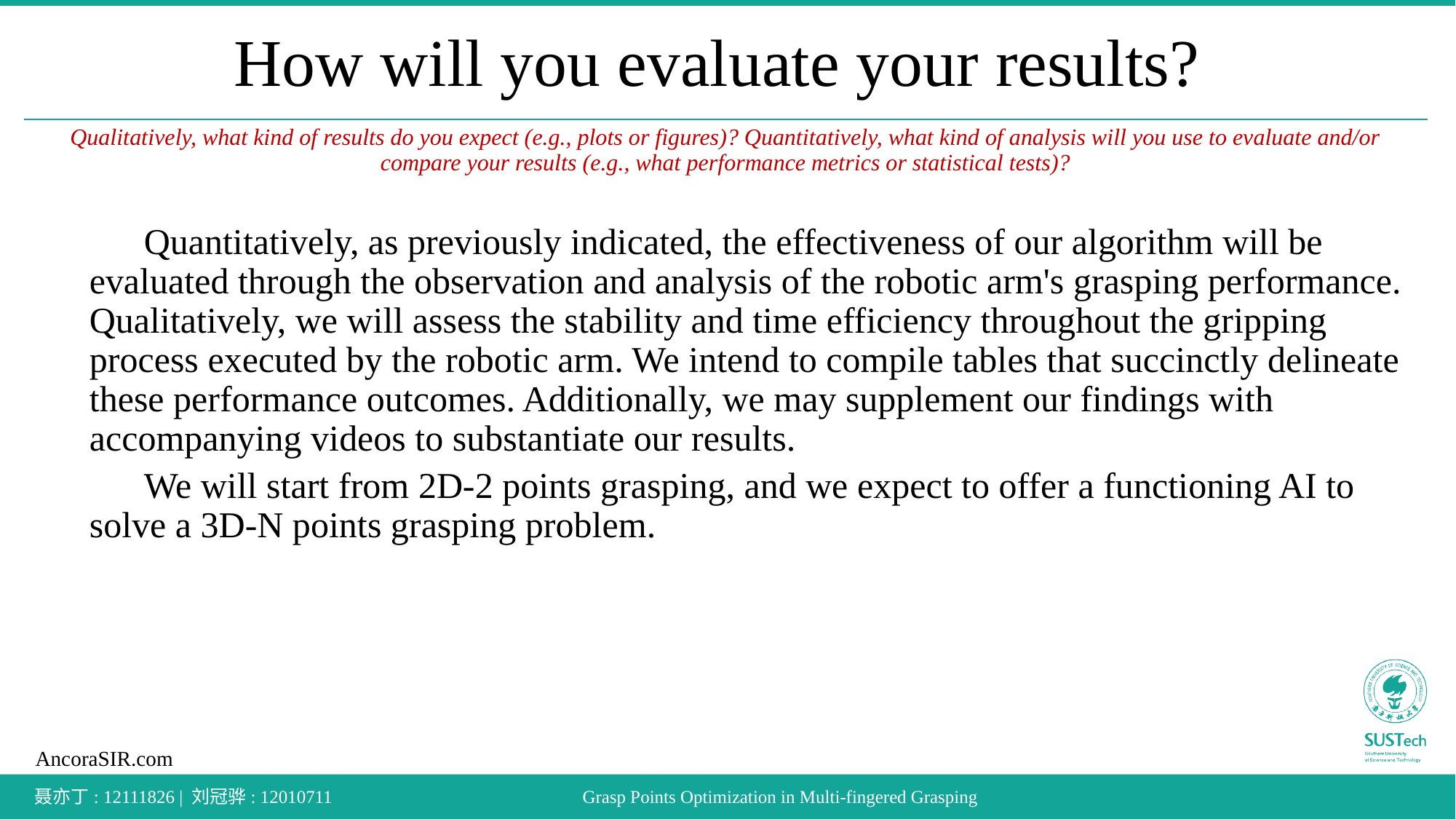

# How will you evaluate your results?
Qualitatively, what kind of results do you expect (e.g., plots or figures)? Quantitatively, what kind of analysis will you use to evaluate and/or compare your results (e.g., what performance metrics or statistical tests)?
Quantitatively, as previously indicated, the effectiveness of our algorithm will be evaluated through the observation and analysis of the robotic arm's grasping performance. Qualitatively, we will assess the stability and time efficiency throughout the gripping process executed by the robotic arm. We intend to compile tables that succinctly delineate these performance outcomes. Additionally, we may supplement our findings with accompanying videos to substantiate our results.
We will start from 2D-2 points grasping, and we expect to offer a functioning AI to solve a 3D-N points grasping problem.

聂亦丁: 12111826 | 刘冠骅: 12010711
8
Grasp Points Optimization in Multi-fingered Grasping